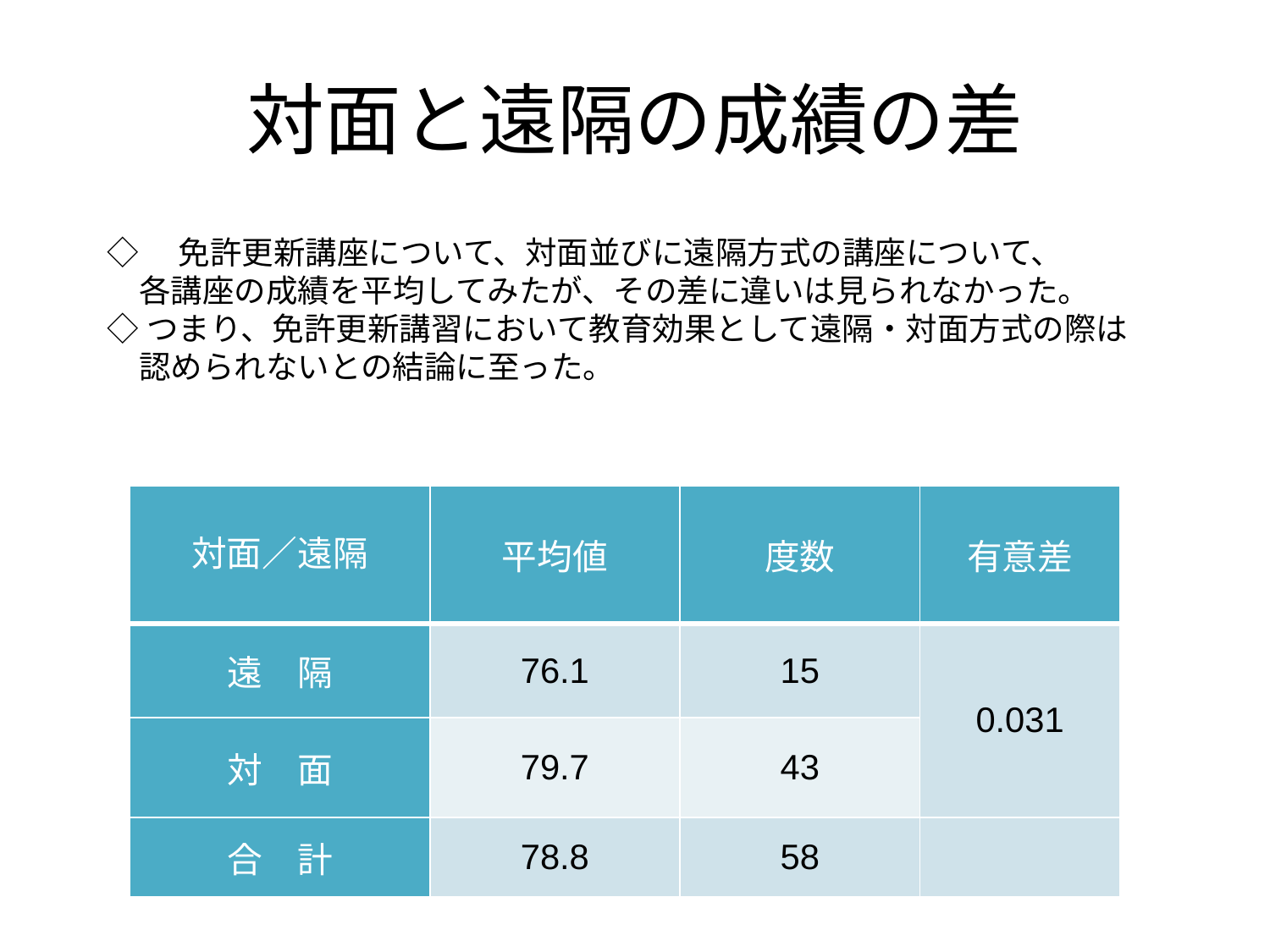

# 対面と遠隔の成績の差
◇　免許更新講座について、対面並びに遠隔方式の講座について、
　各講座の成績を平均してみたが、その差に違いは見られなかった。
◇つまり、免許更新講習において教育効果として遠隔・対面方式の際は
　認められないとの結論に至った。
| 対面／遠隔 | 平均値 | 度数 | 有意差 |
| --- | --- | --- | --- |
| 遠　隔 | 76.1 | 15 | 0.031 |
| 対　面 | 79.7 | 43 |  |
| 合　計 | 78.8 | 58 |  |